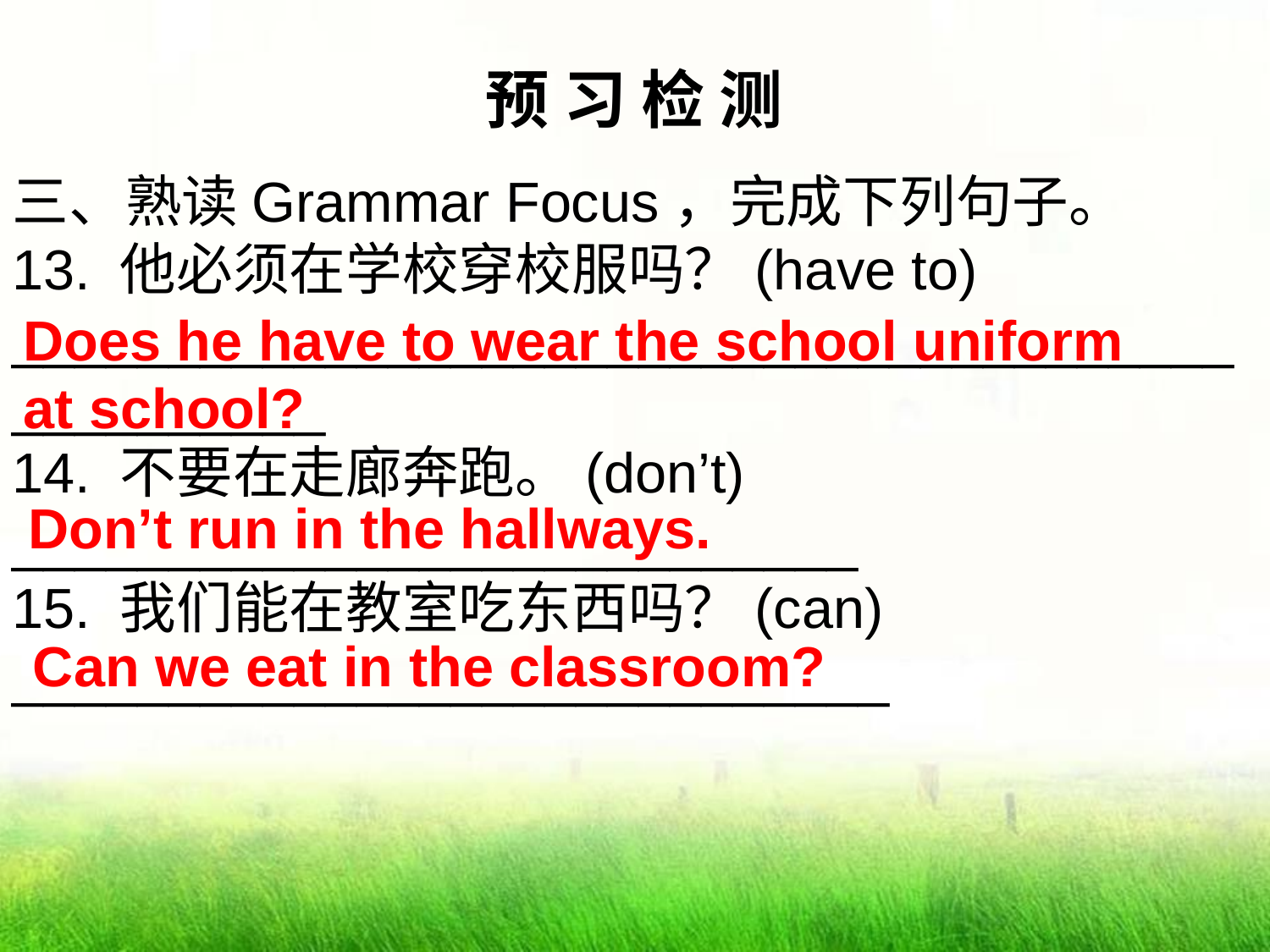

预 习 检 测
三、熟读Grammar Focus，完成下列句子。
13. 他必须在学校穿校服吗？(have to)
_________________________________________________
14. 不要在走廊奔跑。(don’t)
___________________________
15. 我们能在教室吃东西吗？(can) ____________________________
Does he have to wear the school uniform at school?
 Don’t run in the hallways.
Can we eat in the classroom?